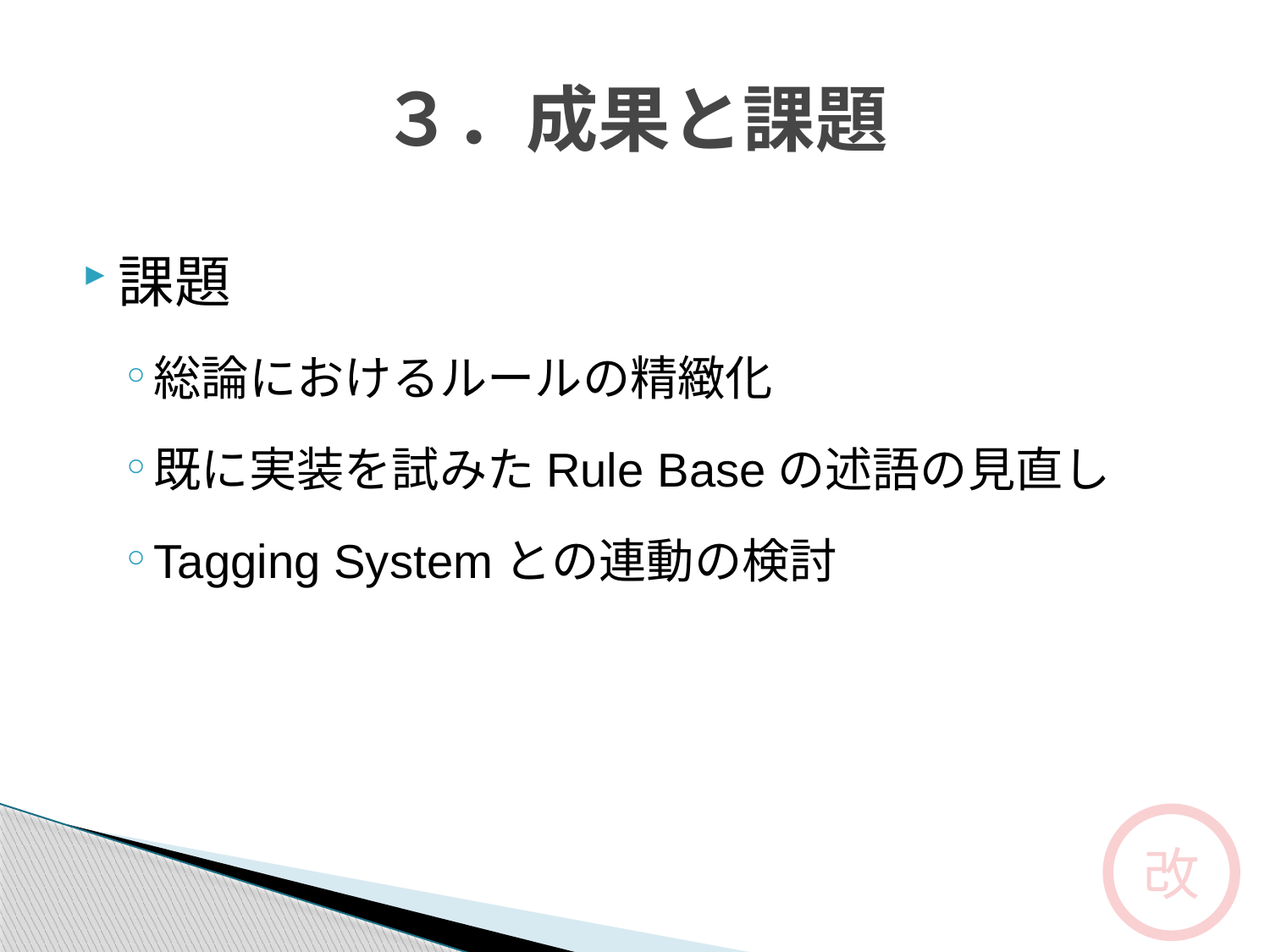

# ３．成果と課題
課題
総論におけるルールの精緻化
既に実装を試みたRule Baseの述語の見直し
Tagging Systemとの連動の検討
改